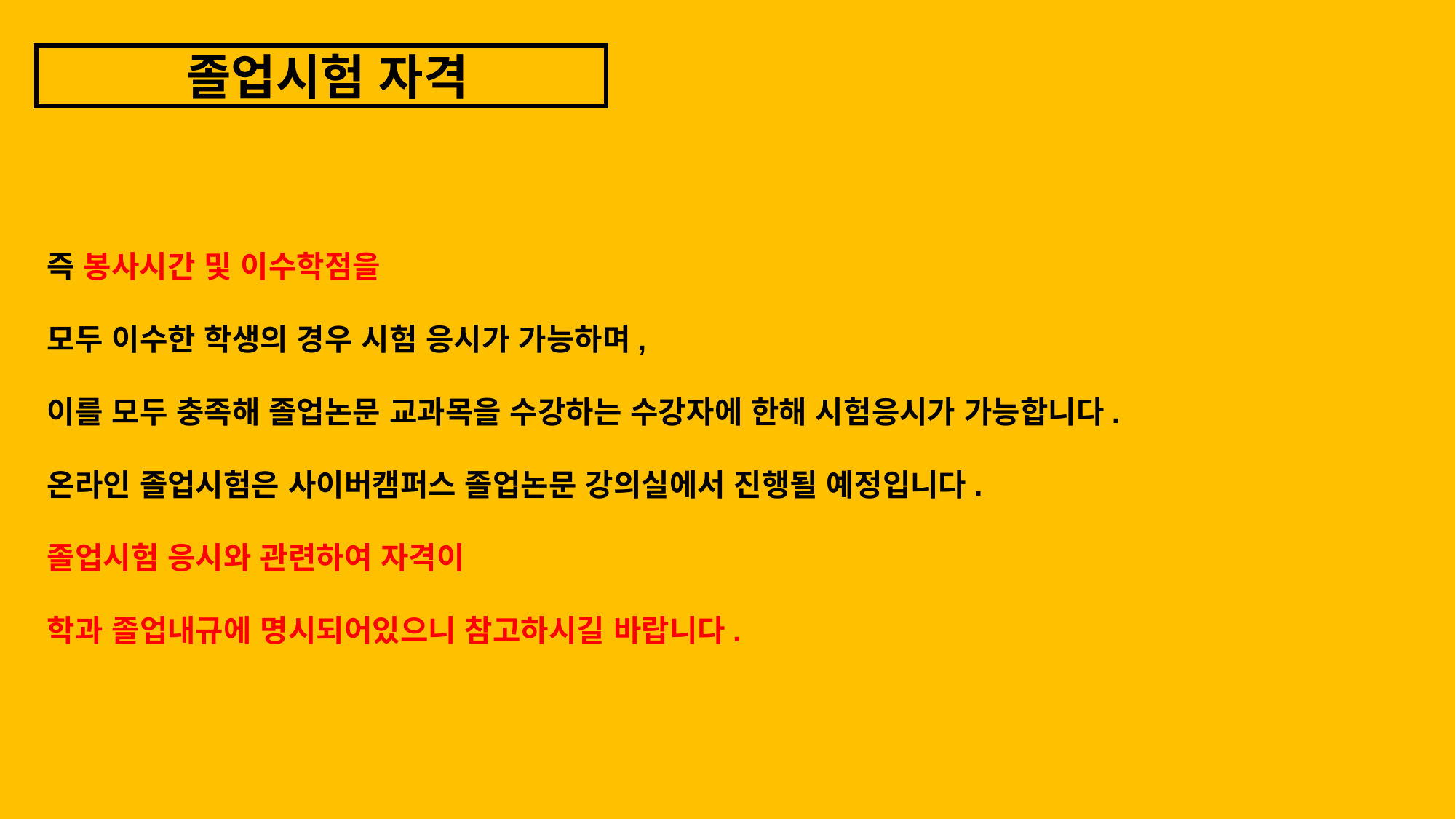

졸업시험 자격
즉 봉사시간 및 이수학점을
모두 이수한 학생의 경우 시험 응시가 가능하며,
이를 모두 충족해 졸업논문 교과목을 수강하는 수강자에 한해 시험응시가 가능합니다.
온라인 졸업시험은 사이버캠퍼스 졸업논문 강의실에서 진행될 예정입니다.
졸업시험 응시와 관련하여 자격이
학과 졸업내규에 명시되어있으니 참고하시길 바랍니다.